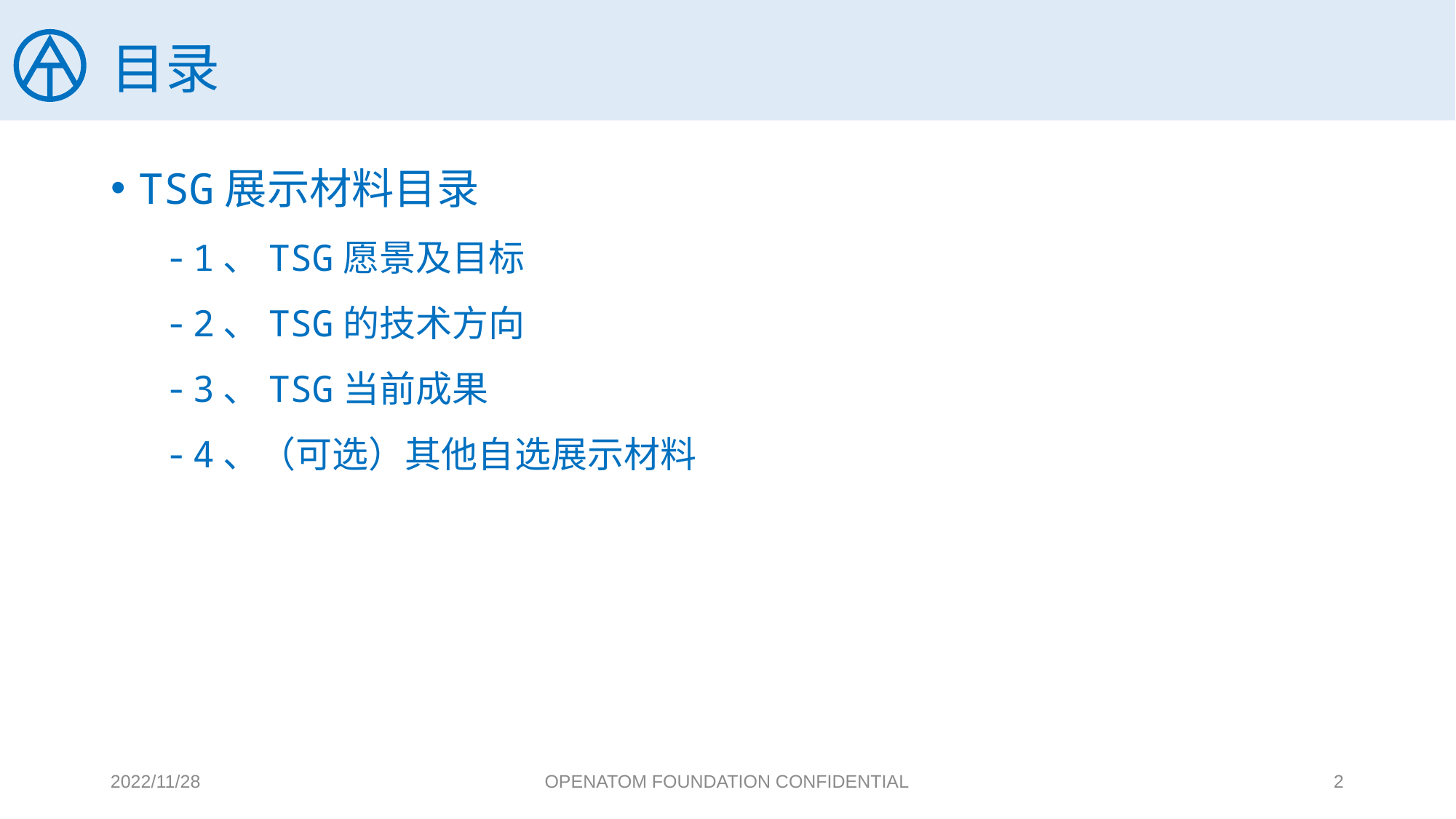

# 目录
TSG展示材料目录
1、TSG愿景及目标
2、TSG的技术方向
3、TSG当前成果
4、（可选）其他自选展示材料